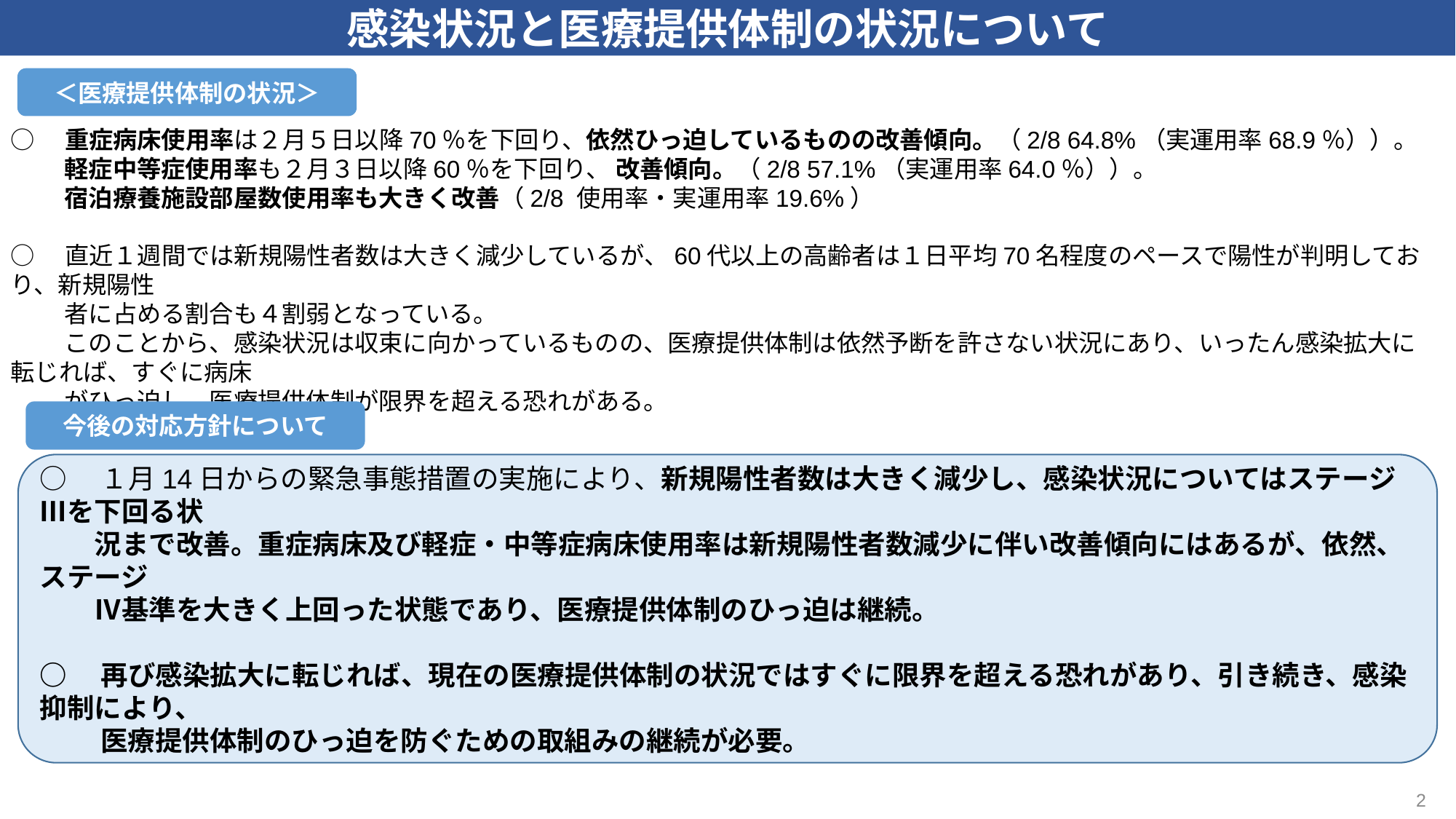

感染状況と医療提供体制の状況について

○　重症病床使用率は２月５日以降70％を下回り、依然ひっ迫しているものの改善傾向。（2/8 64.8%（実運用率68.9％））。
　 　軽症中等症使用率も２月３日以降60％を下回り、 改善傾向。（2/8 57.1%（実運用率64.0％））。
　　 宿泊療養施設部屋数使用率も大きく改善（2/8 使用率・実運用率19.6%）

○　直近１週間では新規陽性者数は大きく減少しているが、60代以上の高齢者は１日平均70名程度のペースで陽性が判明しており、新規陽性
　　 者に占める割合も４割弱となっている。
　　 このことから、感染状況は収束に向かっているものの、医療提供体制は依然予断を許さない状況にあり、いったん感染拡大に転じれば、すぐに病床
　　 がひっ迫し、医療提供体制が限界を超える恐れがある。
＜医療提供体制の状況＞
今後の対応方針について
○　１月14日からの緊急事態措置の実施により、新規陽性者数は大きく減少し、感染状況についてはステージⅢを下回る状
　　況まで改善。重症病床及び軽症・中等症病床使用率は新規陽性者数減少に伴い改善傾向にはあるが、依然、ステージ
　　Ⅳ基準を大きく上回った状態であり、医療提供体制のひっ迫は継続。

○　再び感染拡大に転じれば、現在の医療提供体制の状況ではすぐに限界を超える恐れがあり、引き続き、感染抑制により、
　　 医療提供体制のひっ迫を防ぐための取組みの継続が必要。
2